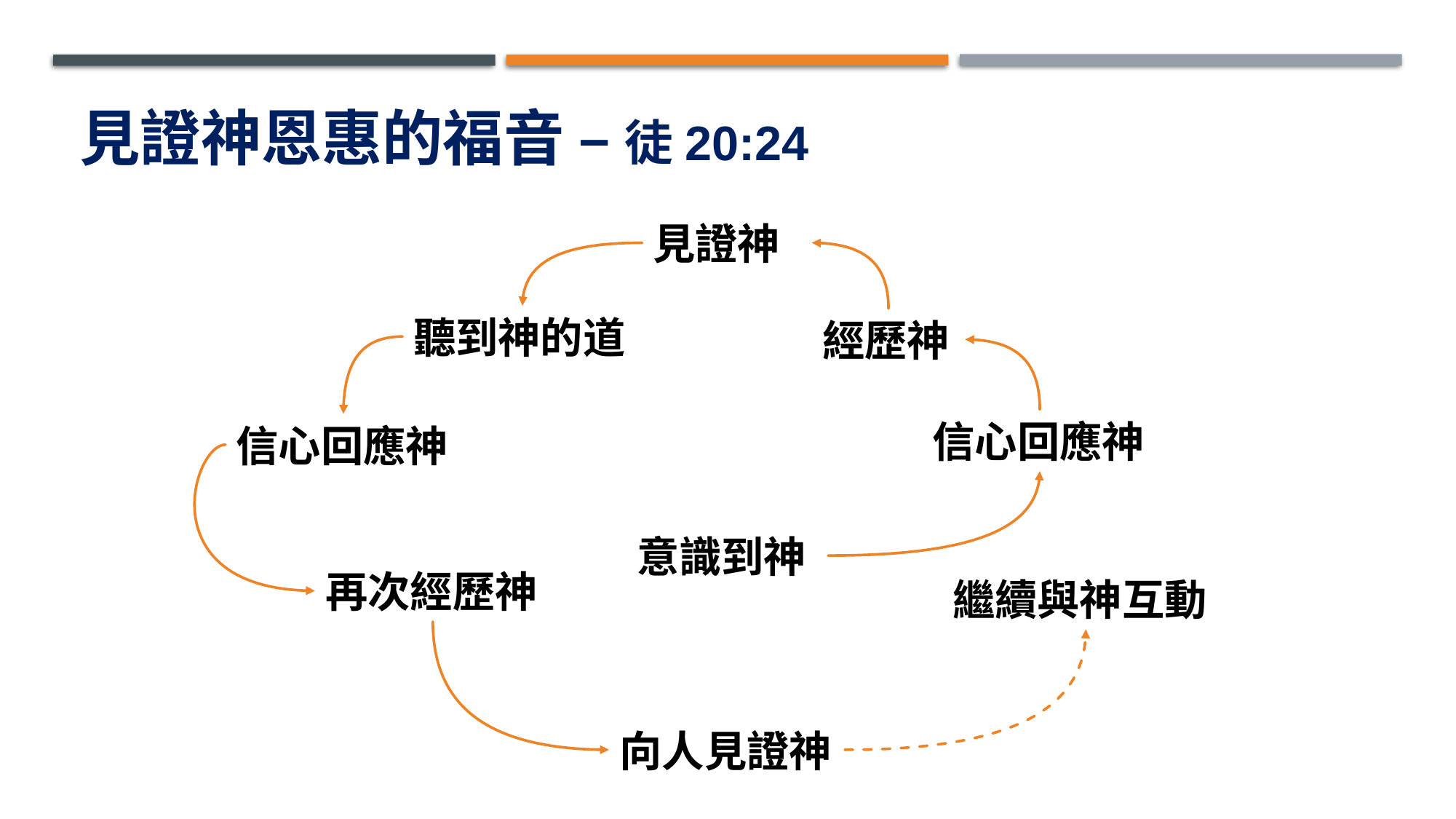

# 見證神恩惠的福音 – 徒20:24
見證神
聽到神的道
經歷神
信心回應神
信心回應神
意識到神
再次經歷神
繼續與神互動
向人見證神